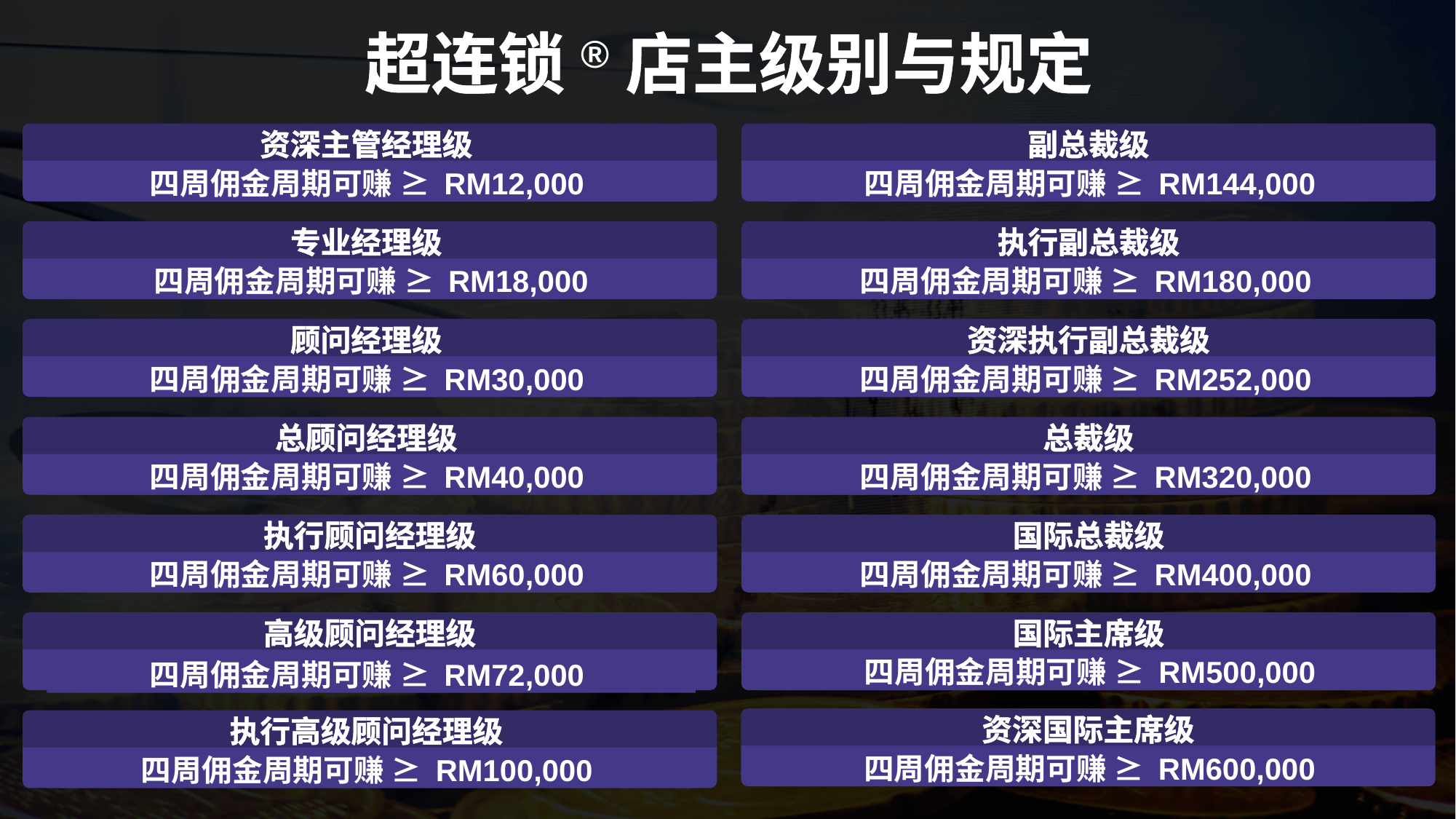

超连锁®店主级别与规定

资深主管经理级

四周佣金周期可赚 ≥ RM12,000
副总裁级

四周佣金周期可赚 ≥ RM144,000
专业经理级

四周佣金周期可赚 ≥ RM18,000
执行副总裁级

四周佣金周期可赚 ≥ RM180,000
顾问经理级

四周佣金周期可赚 ≥ RM30,000
资深执行副总裁级

四周佣金周期可赚 ≥ RM252,000
总顾问经理级

四周佣金周期可赚 ≥ RM40,000
总裁级

四周佣金周期可赚 ≥ RM320,000
执行顾问经理级

四周佣金周期可赚 ≥ RM60,000
国际总裁级

四周佣金周期可赚 ≥ RM400,000
高级顾问经理级

四周佣金周期可赚 ≥ RM72,000
国际主席级

四周佣金周期可赚 ≥ RM500,000
资深国际主席级

四周佣金周期可赚 ≥ RM600,000
执行高级顾问经理级

四周佣金周期可赚 ≥ RM100,000